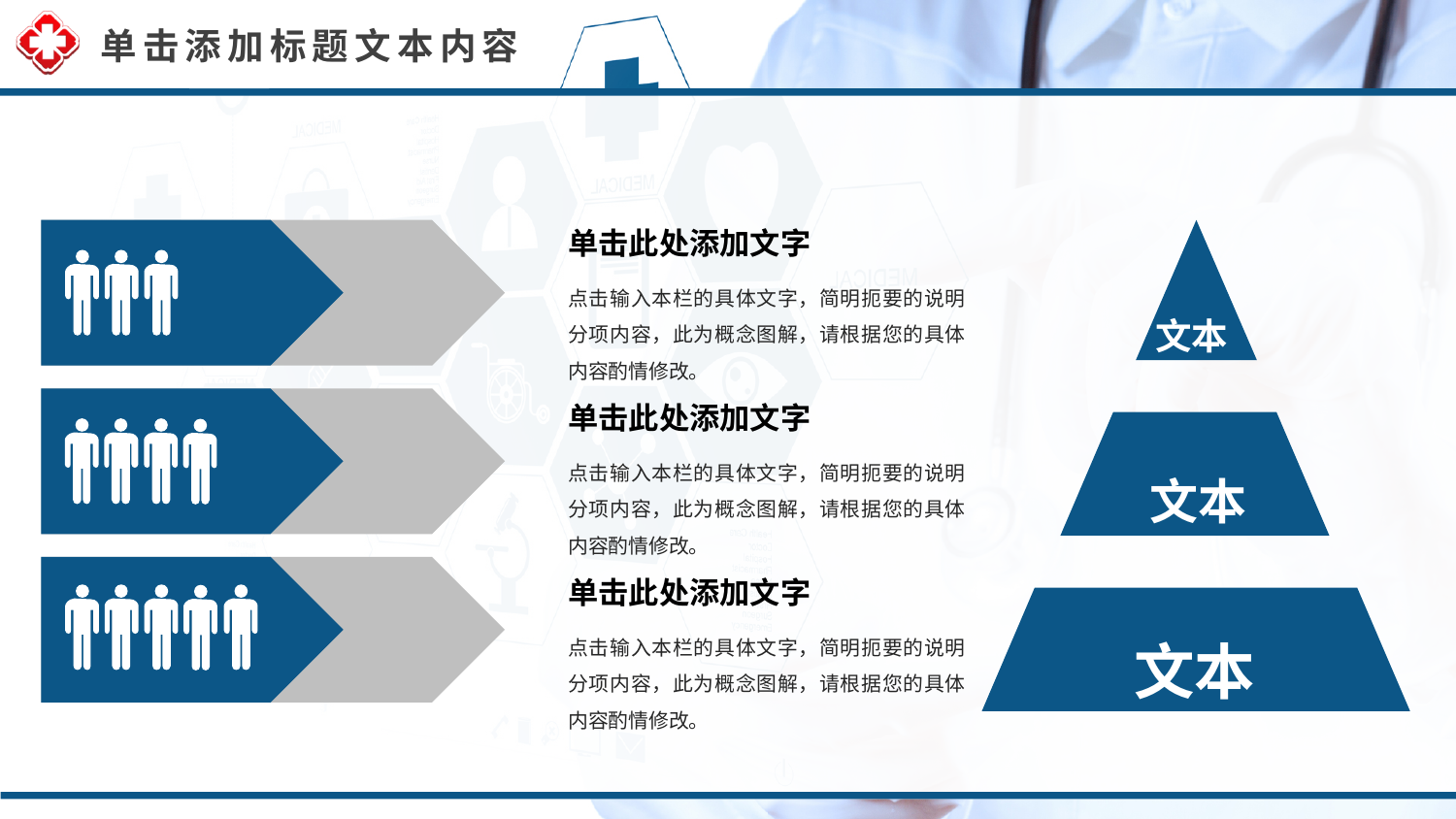

单击添加标题文本内容
单击此处添加文字
点击输入本栏的具体文字，简明扼要的说明分项内容，此为概念图解，请根据您的具体内容酌情修改。

文本

单击此处添加文字
点击输入本栏的具体文字，简明扼要的说明分项内容，此为概念图解，请根据您的具体内容酌情修改。

文本

单击此处添加文字
点击输入本栏的具体文字，简明扼要的说明分项内容，此为概念图解，请根据您的具体内容酌情修改。

文本